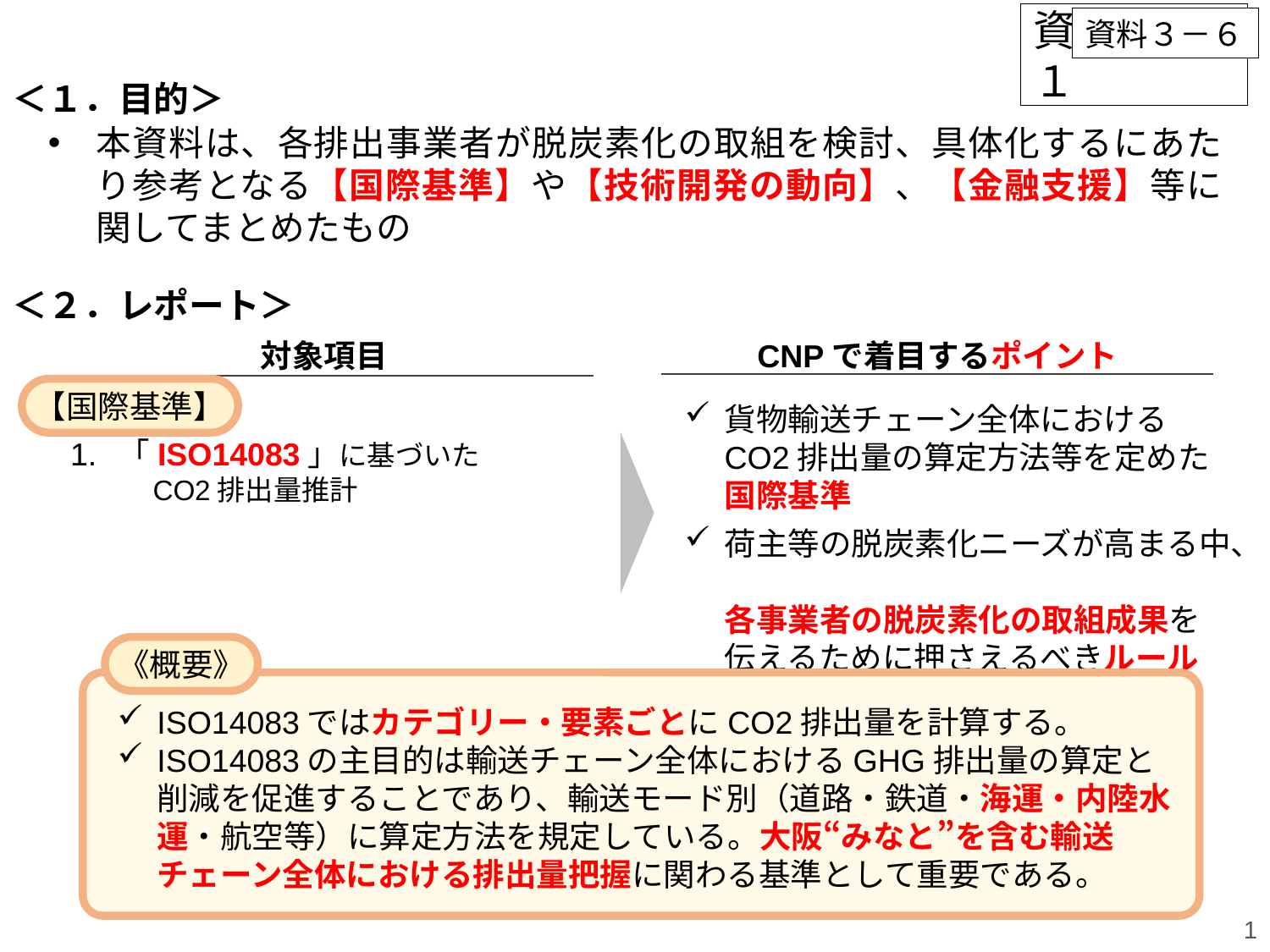

# CNP関連の技術等動向（１/３）
資料３－１
資料３－６
＜１．目的＞
本資料は、各排出事業者が脱炭素化の取組を検討、具体化するにあたり参考となる【国際基準】や【技術開発の動向】、【金融支援】等に関してまとめたもの
＜２．レポート＞
対象項目
CNPで着目するポイント
【国際基準】
貨物輸送チェーン全体におけるCO2排出量の算定方法等を定めた国際基準
荷主等の脱炭素化ニーズが高まる中、
各事業者の脱炭素化の取組成果を
伝えるために押さえるべきルール
「ISO14083」に基づいた
　CO2排出量推計
|  |
| --- |

《概要》

ISO14083ではカテゴリー・要素ごとにCO2排出量を計算する。
ISO14083の主目的は輸送チェーン全体におけるGHG排出量の算定と削減を促進することであり、輸送モード別（道路・鉄道・海運・内陸水運・航空等）に算定方法を規定している。大阪“みなと”を含む輸送チェーン全体における排出量把握に関わる基準として重要である。